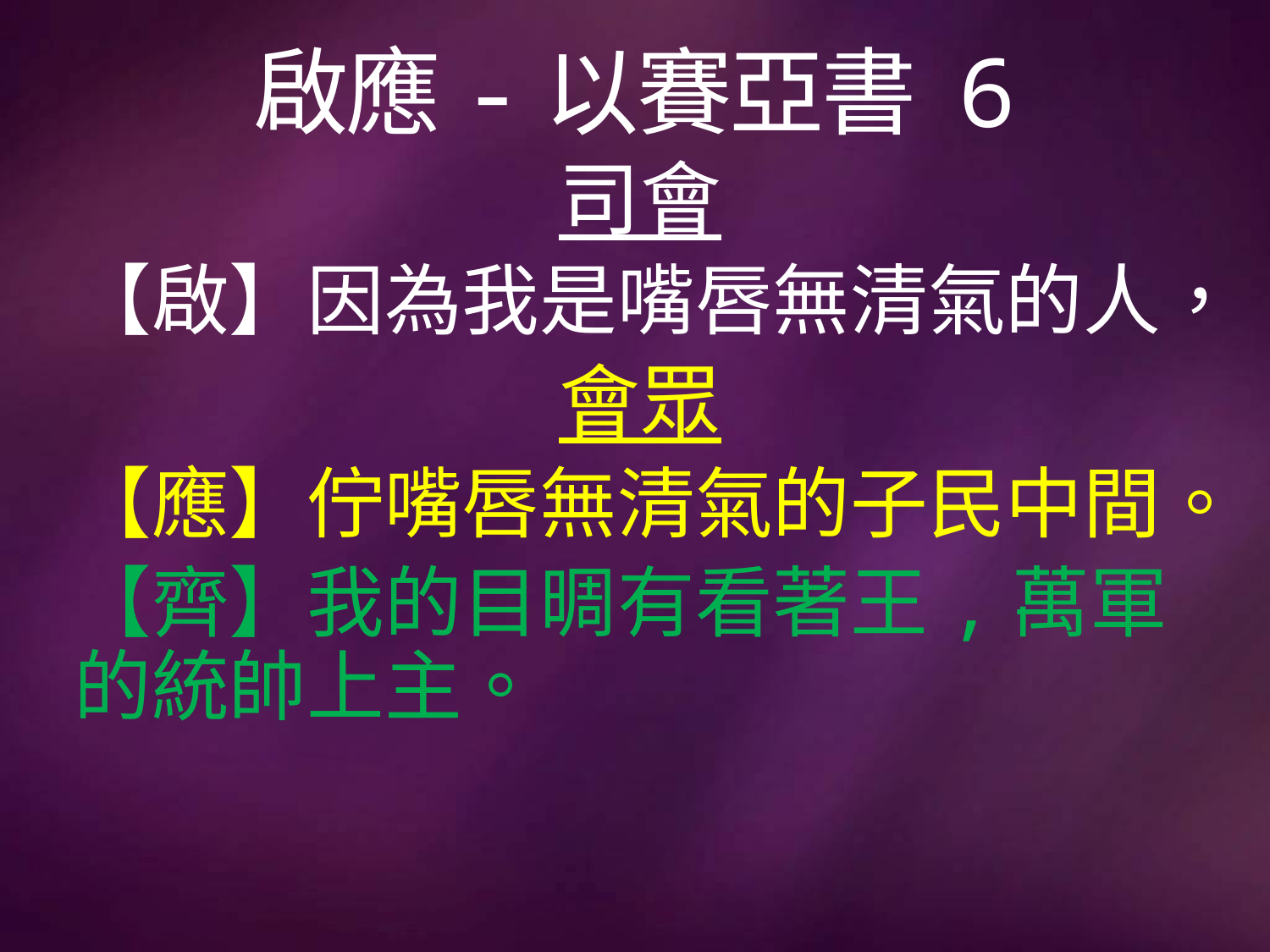

# 啟應-以賽亞書 6
司會
【啟】因為我是嘴唇無清氣的人，
會眾
【應】佇嘴唇無清氣的子民中間。
【齊】我的目晭有看著王,萬軍的統帥上主。